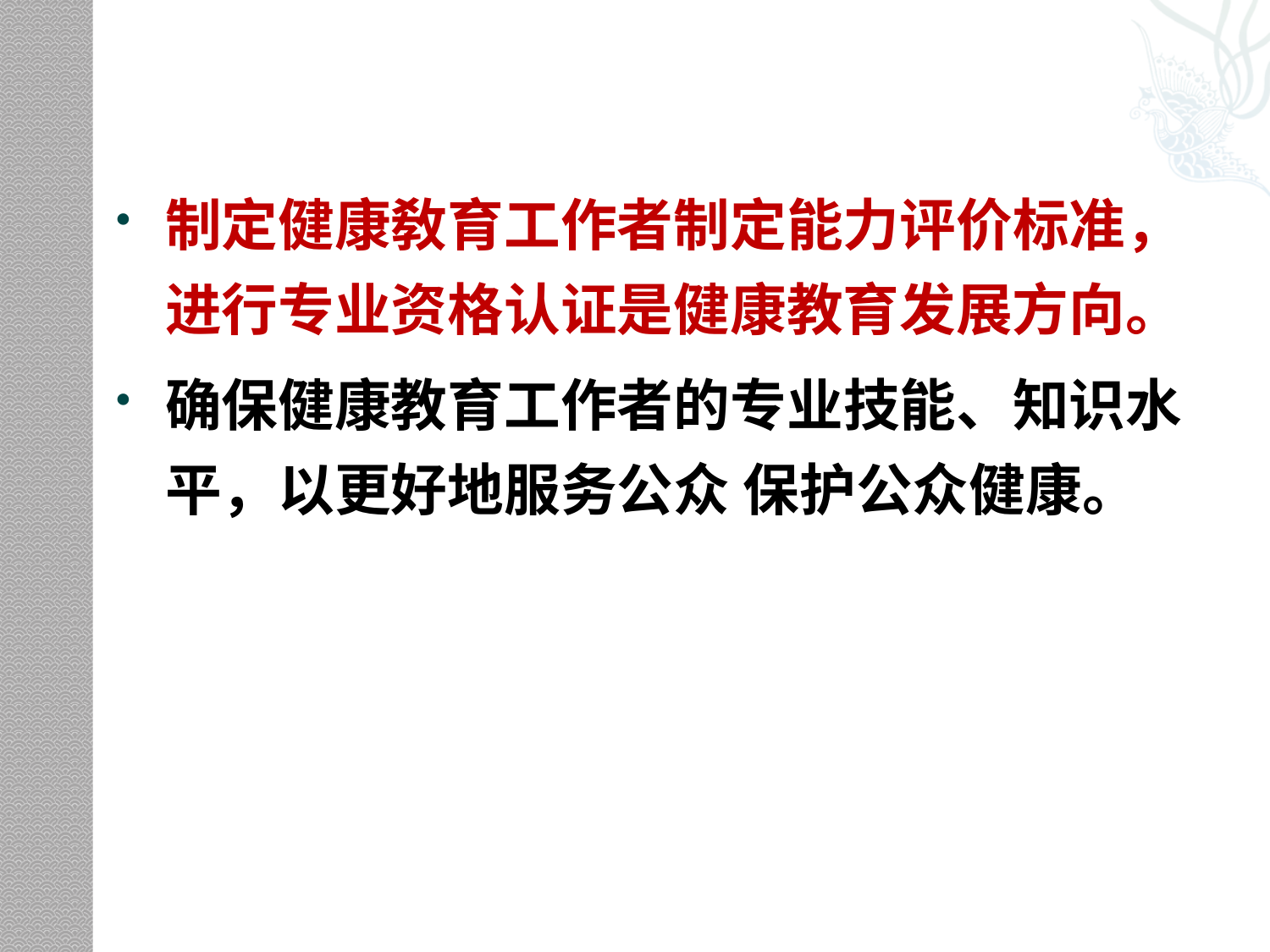

#
制定健康敎育工作者制定能力评价标准，进行专业资格认证是健康教育发展方向。
确保健康教育工作者的专业技能、知识水平，以更好地服务公众 保护公众健康。